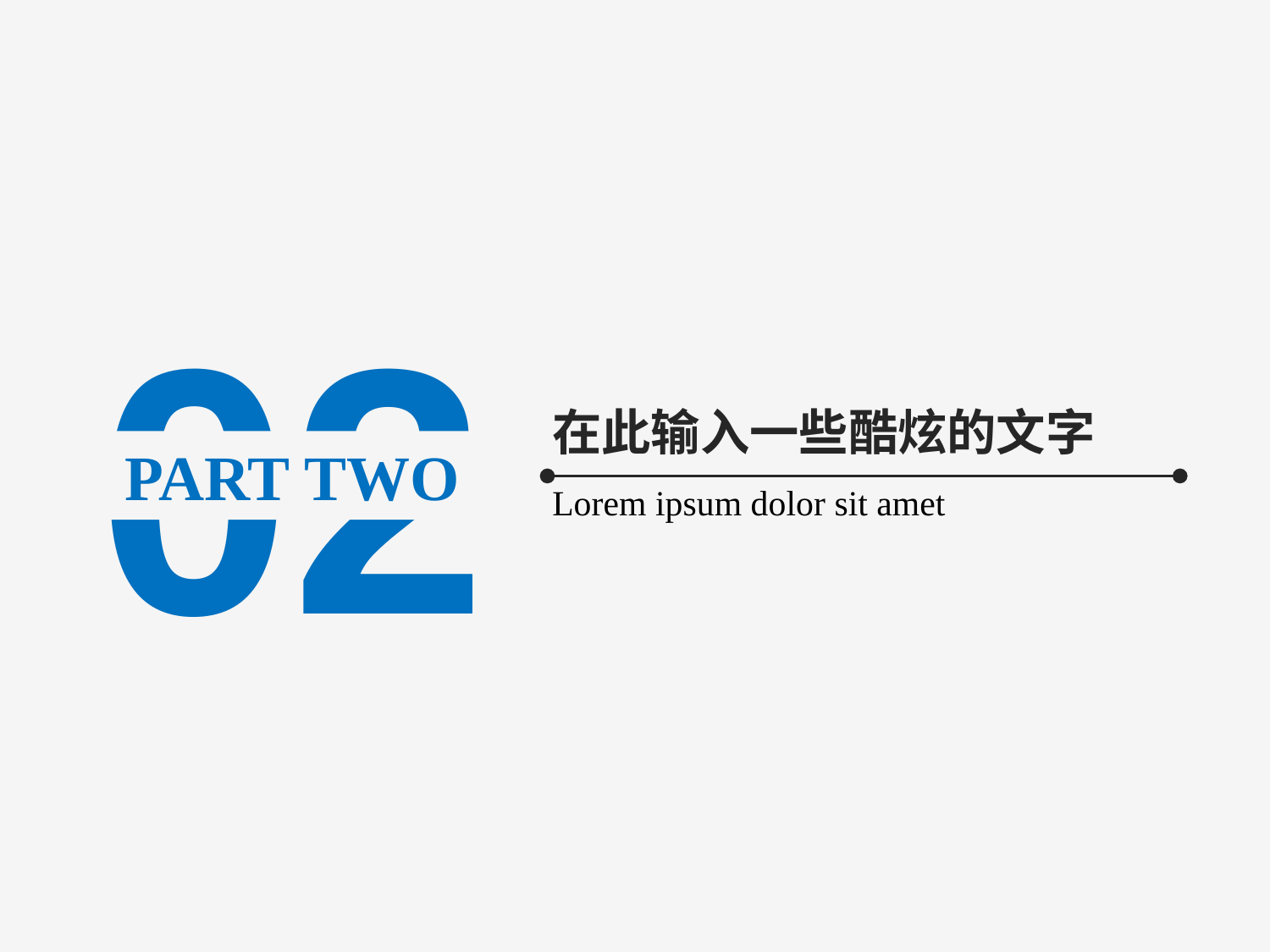

02
在此输入一些酷炫的文字
PART TWO

Lorem ipsum dolor sit amet